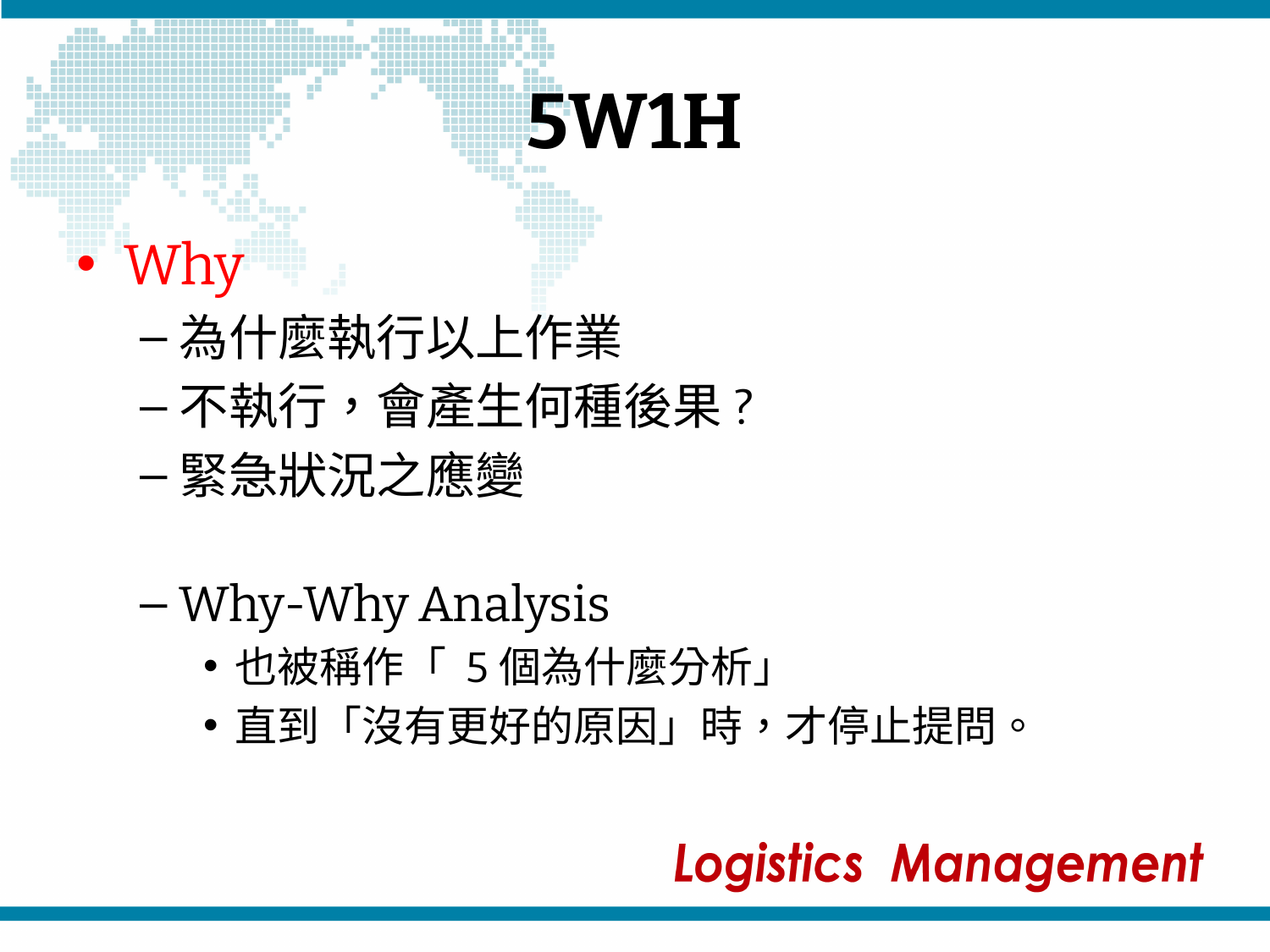

# 5W1H
Why
為什麼執行以上作業
不執行，會產生何種後果?
緊急狀況之應變

Why-Why Analysis
也被稱作「 5個為什麼分析」
直到「沒有更好的原因」時，才停止提問。